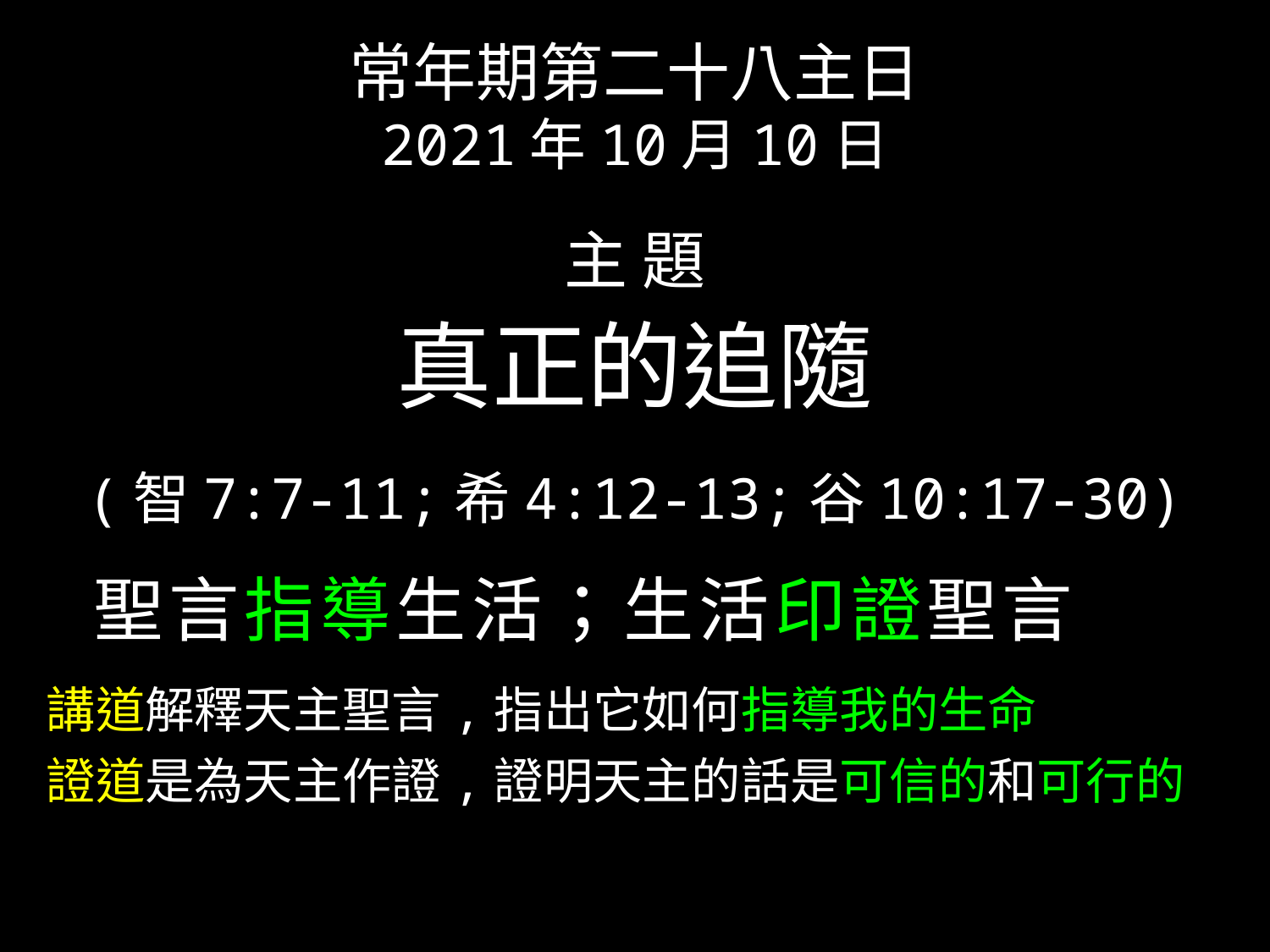

常年期第二十八主日
2021年10月10日

主 題
真正的追隨
(智7:7-11;希4:12-13;谷10:17-30)
   聖言指導生活；生活印證聖言
  講道解釋天主聖言,指出它如何指導我的生命
  證道是為天主作證,證明天主的話是可信的和可行的